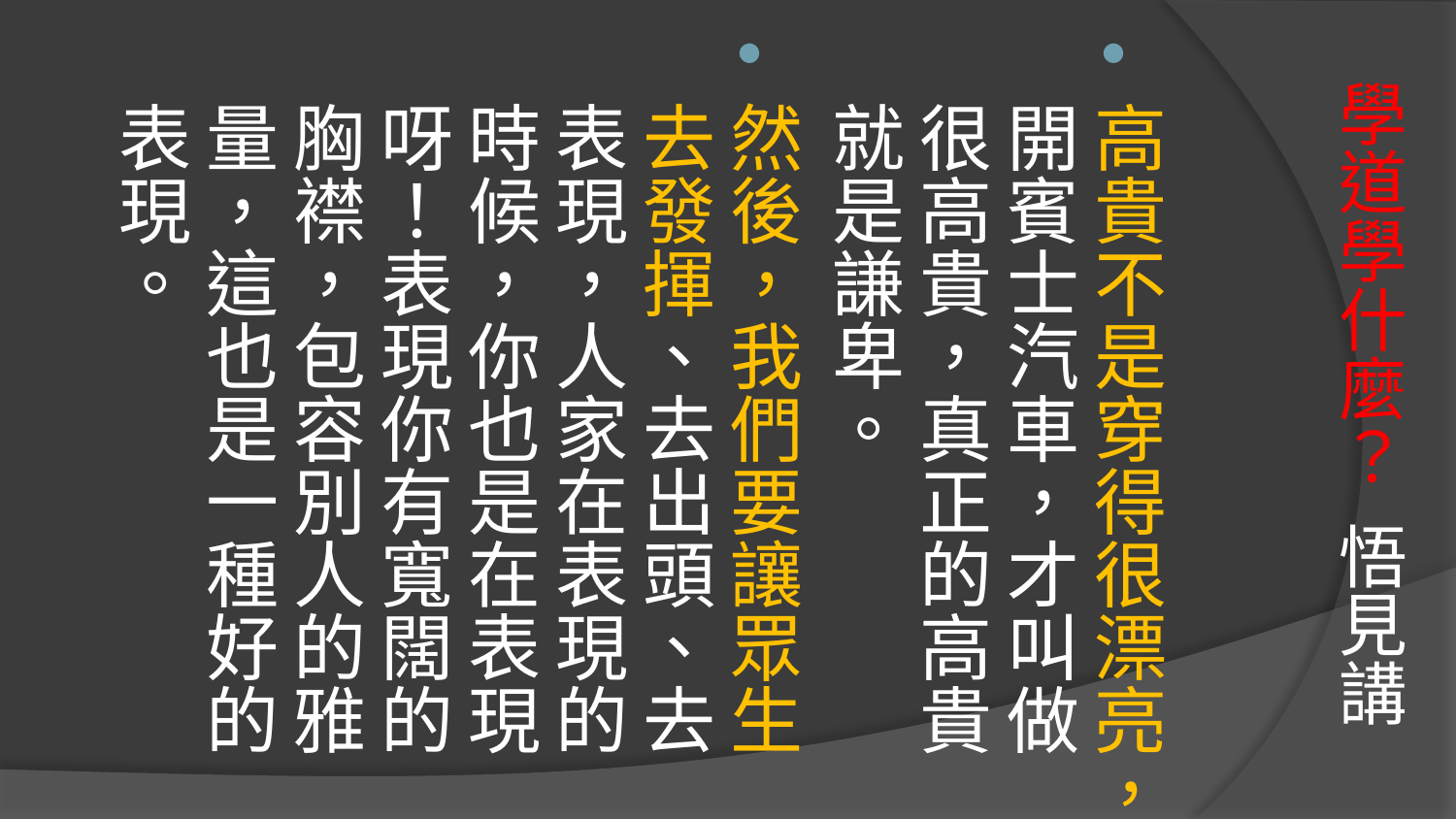

高貴不是穿得很漂亮，開賓士汽車，才叫做很高貴，真正的高貴就是謙卑。
然後，我們要讓眾生去發揮、去出頭、去表現，人家在表現的時候，你也是在表現呀！表現你有寬闊的胸襟，包容別人的雅量，這也是一種好的表現。

# 學道學什麼？  悟見講